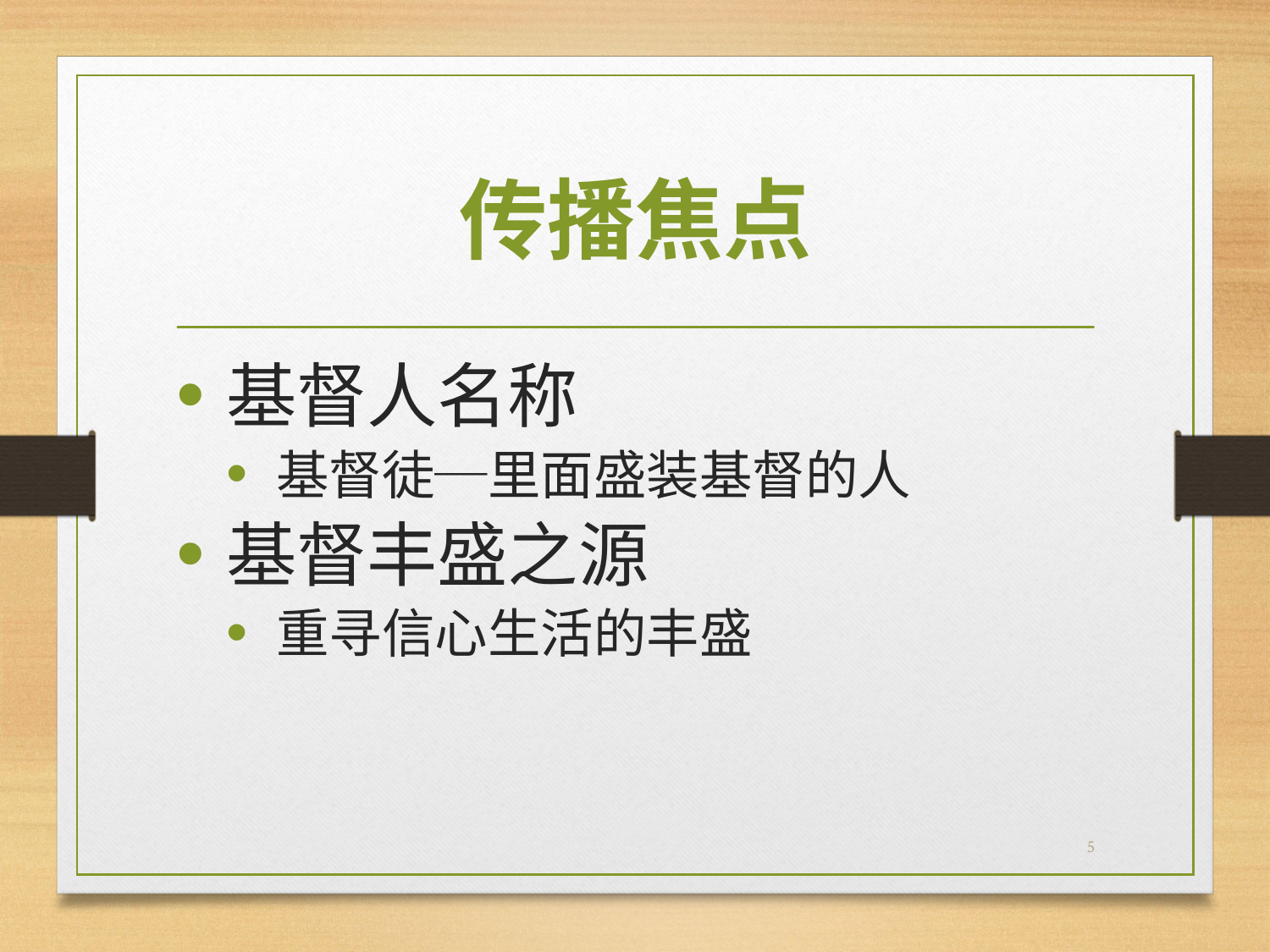

# 传播焦点
基督人名称
基督徒─里面盛装基督的人
基督丰盛之源
重寻信心生活的丰盛
5